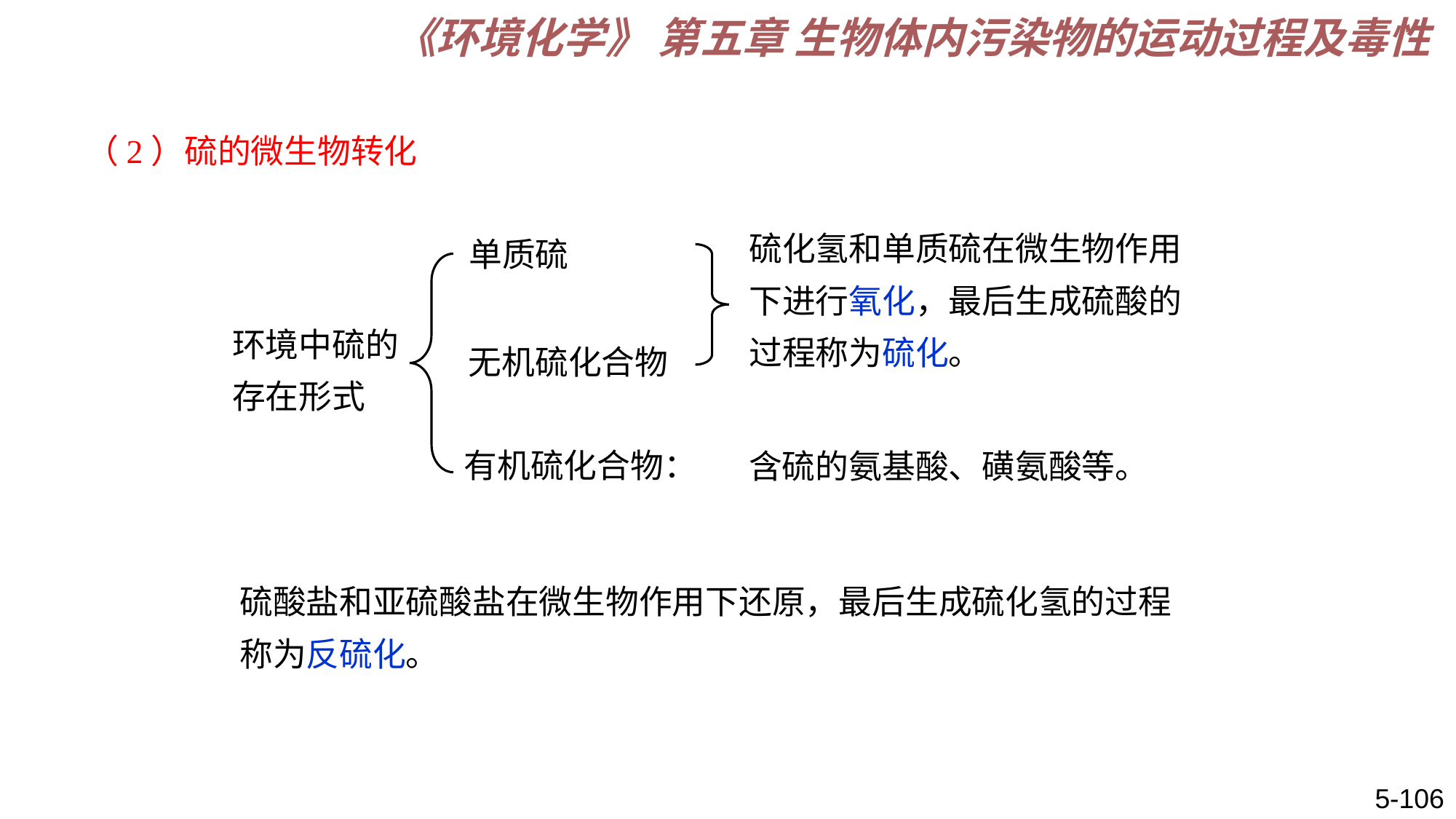

《环境化学》 第五章 生物体内污染物的运动过程及毒性
（2）硫的微生物转化
硫化氢和单质硫在微生物作用下进行氧化，最后生成硫酸的过程称为硫化。
单质硫

环境中硫的存在形式
无机硫化合物
有机硫化合物：
含硫的氨基酸、磺氨酸等。
硫酸盐和亚硫酸盐在微生物作用下还原，最后生成硫化氢的过程称为反硫化。
5-106